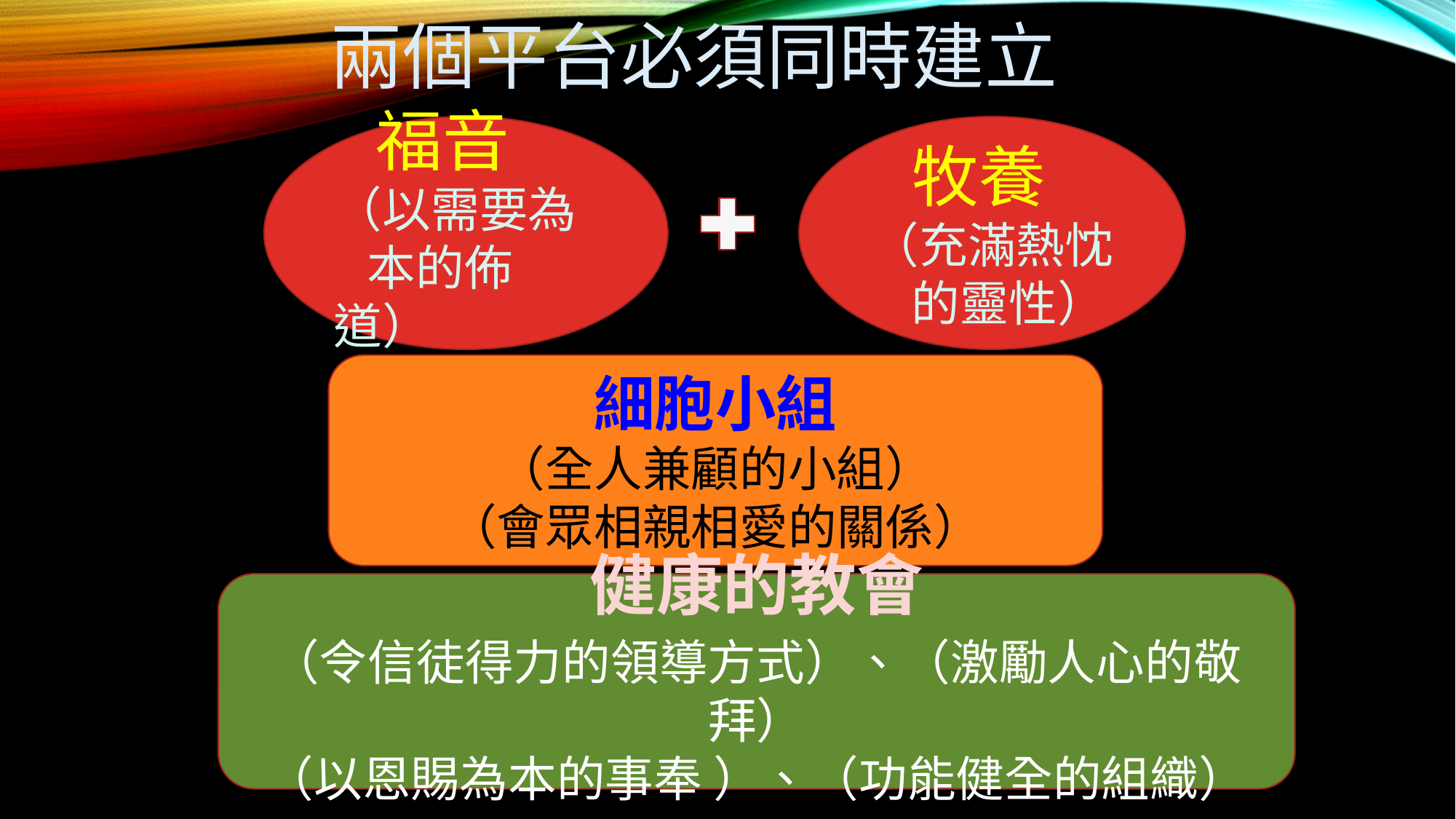

兩個平台必須同時建立
  福音
（以需要為
  本的佈道）
  牧養
（充滿熱忱
  的靈性）

細胞小組
（全人兼顧的小組）
（會眾相親相愛的關係）
健康的教會
（令信徒得力的領導方式）、（激勵人心的敬拜）
（以恩賜為本的事奉 ）、（功能健全的組織）